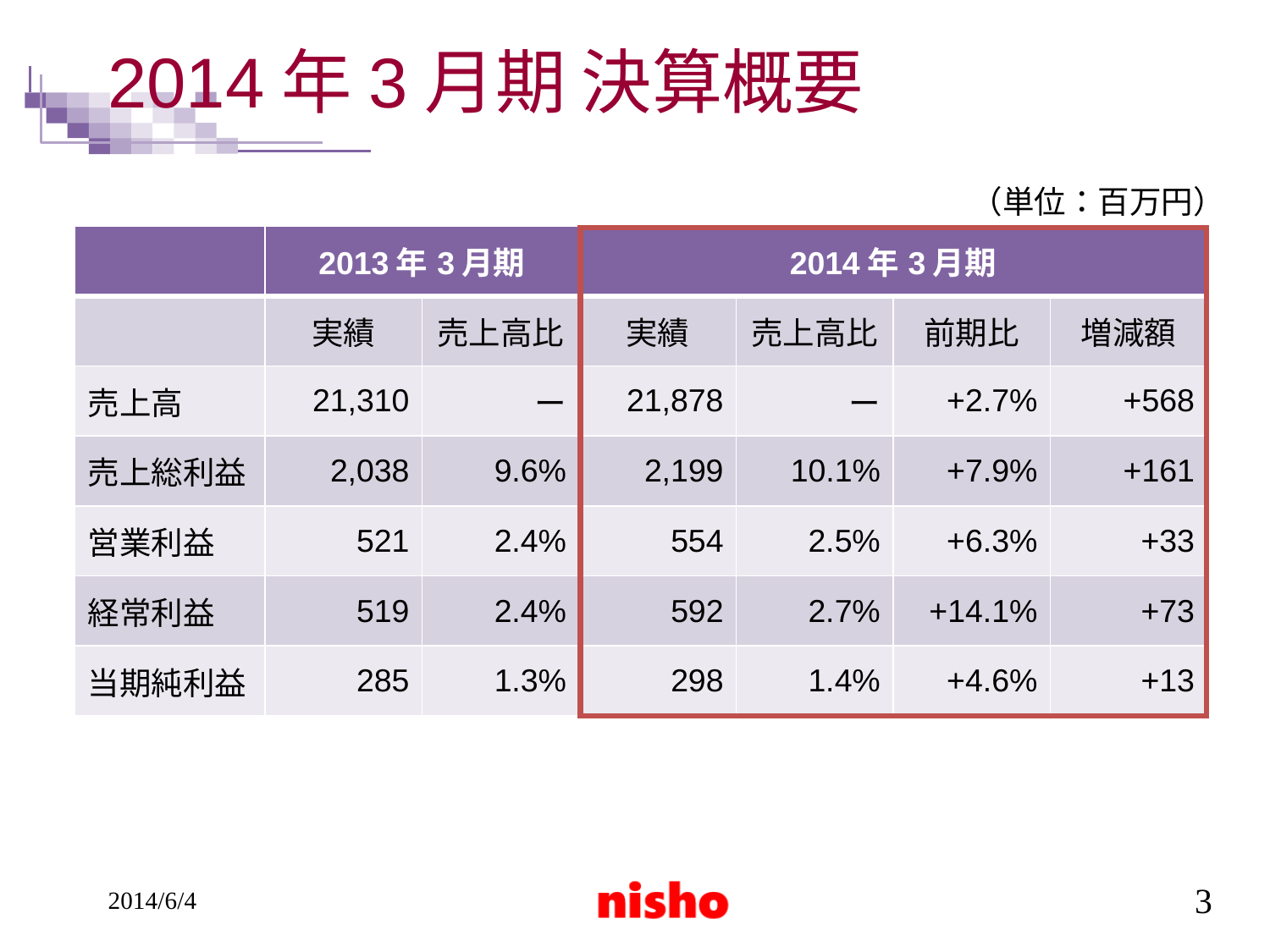

# 2014年3月期 決算概要
（単位：百万円）
|  | 2013年3月期 |  | 2014年3月期 |  |  |  |
| --- | --- | --- | --- | --- | --- | --- |
|  | 実績 | 売上高比 | 実績 | 売上高比 | 前期比 | 増減額 |
| 売上高 | 21,310 | ー | 21,878 | ー | +2.7% | +568 |
| 売上総利益 | 2,038 | 9.6% | 2,199 | 10.1% | +7.9% | +161 |
| 営業利益 | 521 | 2.4% | 554 | 2.5% | +6.3% | +33 |
| 経常利益 | 519 | 2.4% | 592 | 2.7% | +14.1% | +73 |
| 当期純利益 | 285 | 1.3% | 298 | 1.4% | +4.6% | +13 |

2014/6/4
3